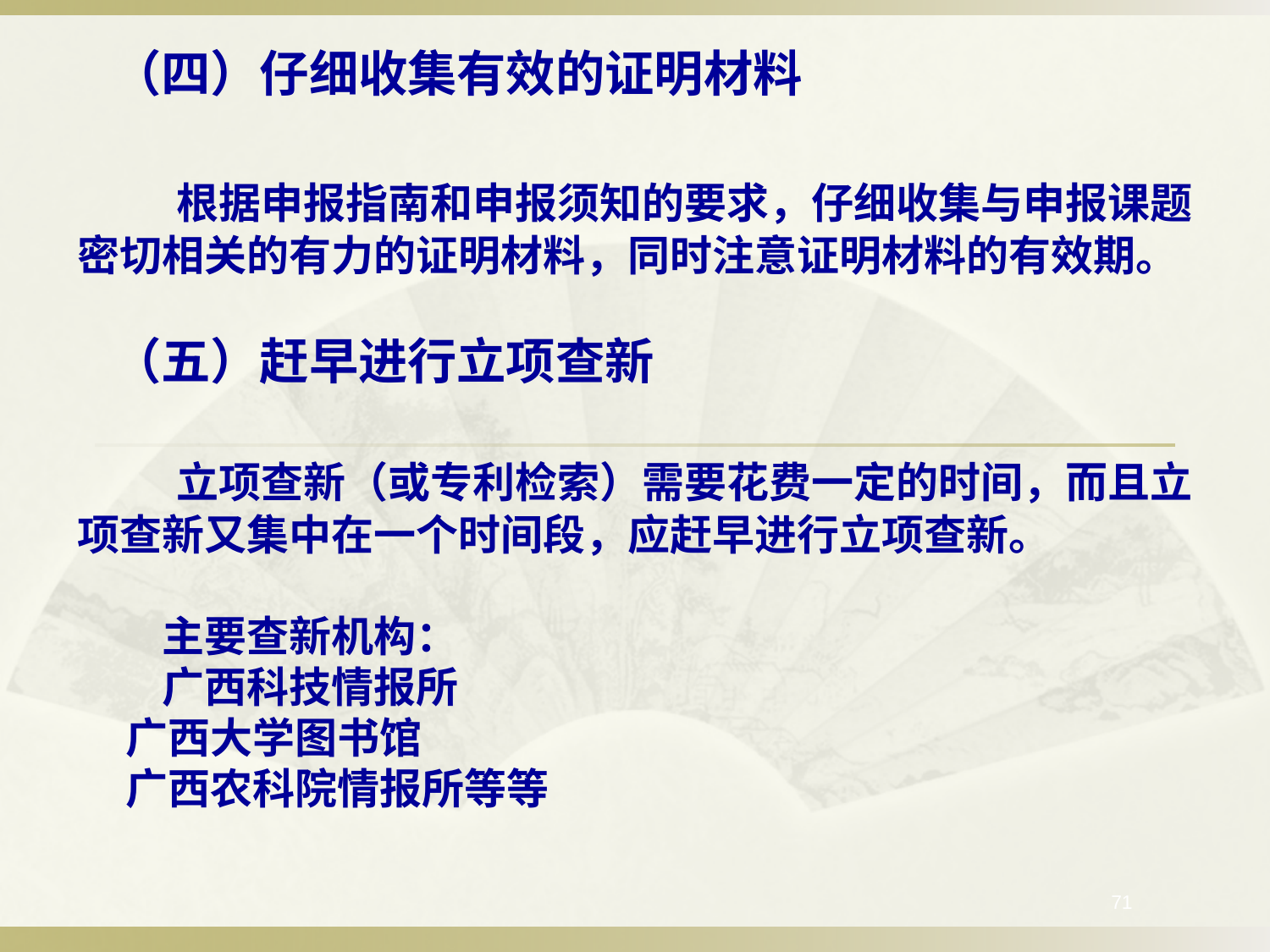

（四）仔细收集有效的证明材料

　　根据申报指南和申报须知的要求，仔细收集与申报课题密切相关的有力的证明材料，同时注意证明材料的有效期。

  （五）赶早进行立项查新

　　立项查新（或专利检索）需要花费一定的时间，而且立项查新又集中在一个时间段，应赶早进行立项查新。

　　主要查新机构：
　　广西科技情报所
    广西大学图书馆
    广西农科院情报所等等

71